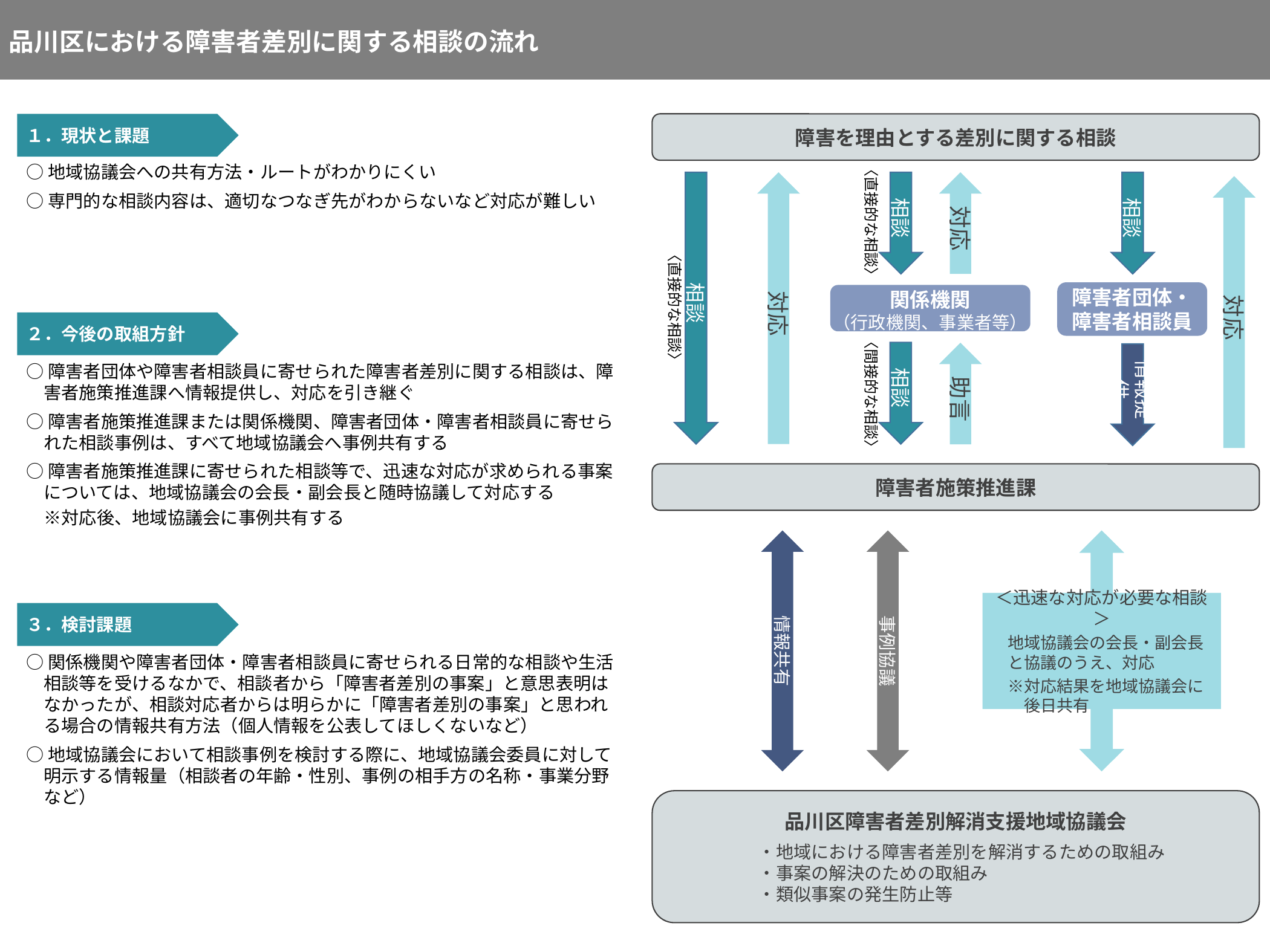

品川区における障害者差別に関する相談の流れ
１．現状と課題
○地域協議会への共有方法・ルートがわかりにくい
○専門的な相談内容は、適切なつなぎ先がわからないなど対応が難しい
障害を理由とする差別に関する相談
〈直接的な相談〉
相談
相談
対応
相談
対応
対応
〈直接的な相談〉
障害者団体・
障害者相談員
関係機関
（行政機関、事業者等）
２．今後の取組方針
○障害者団体や障害者相談員に寄せられた障害者差別に関する相談は、障
　害者施策推進課へ情報提供し、対応を引き継ぐ
○障害者施策推進課または関係機関、障害者団体・障害者相談員に寄せら
　れた相談事例は、すべて地域協議会へ事例共有する
○障害者施策推進課に寄せられた相談等で、迅速な対応が求められる事案
　については、地域協議会の会長・副会長と随時協議して対応する
　※対応後、地域協議会に事例共有する
〈間接的な相談〉
相談
助言
情報提供
障害者施策推進課
情報共有
事例協議
＜迅速な対応が必要な相談＞
　地域協議会の会長・副会長
　と協議のうえ、対応
　※対応結果を地域協議会に
　　後日共有
３．検討課題
○関係機関や障害者団体・障害者相談員に寄せられる日常的な相談や生活
　相談等を受けるなかで、相談者から「障害者差別の事案」と意思表明は
　なかったが、相談対応者からは明らかに「障害者差別の事案」と思われ
　る場合の情報共有方法（個人情報を公表してほしくないなど）
○地域協議会において相談事例を検討する際に、地域協議会委員に対して
　明示する情報量（相談者の年齢・性別、事例の相手方の名称・事業分野
　など）
品川区障害者差別解消支援地域協議会
・地域における障害者差別を解消するための取組み
・事案の解決のための取組み
・類似事案の発生防止等